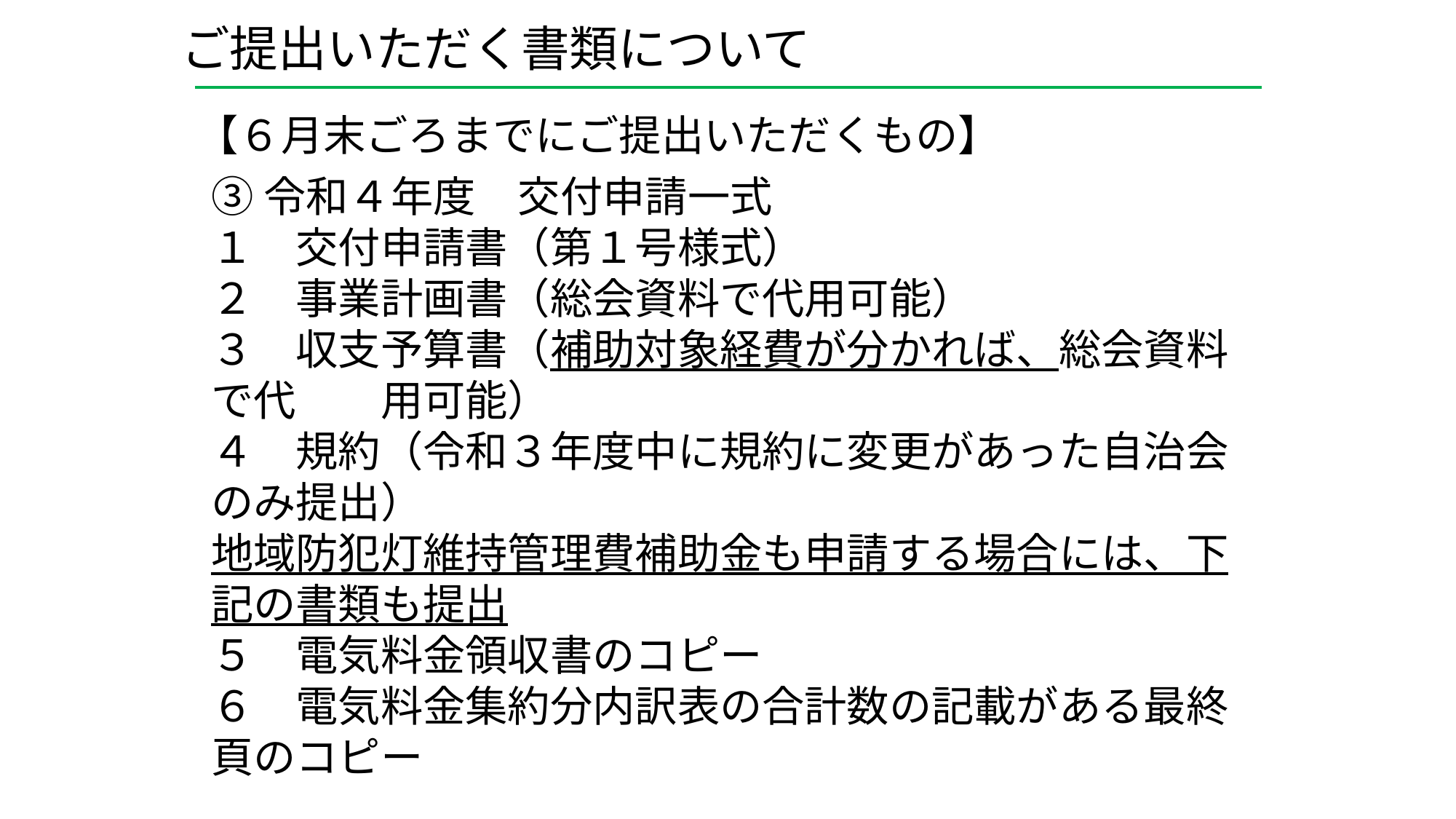

ご提出いただく書類について
【６月末ごろまでにご提出いただくもの】
③令和４年度　交付申請一式
１　交付申請書（第１号様式）
２　事業計画書（総会資料で代用可能）
３　収支予算書（補助対象経費が分かれば、総会資料で代　　用可能）
４　規約（令和３年度中に規約に変更があった自治会のみ提出）
地域防犯灯維持管理費補助金も申請する場合には、下記の書類も提出
５　電気料金領収書のコピー
６　電気料金集約分内訳表の合計数の記載がある最終頁のコピー